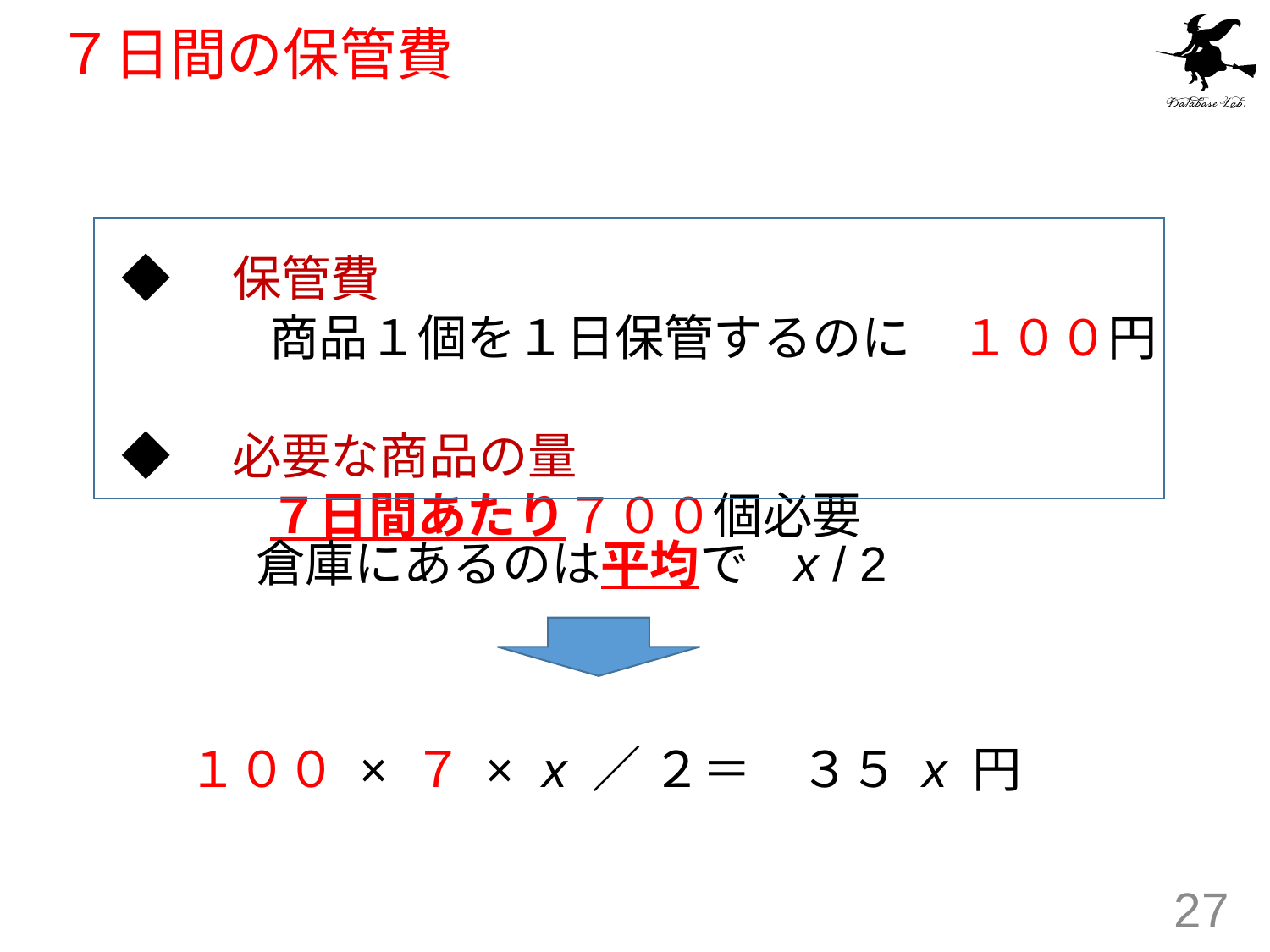

# ７日間の保管費

◆　保管費
　　　商品１個を１日保管するのに　１００円
◆　必要な商品の量
　　　７日間あたり７００個必要
倉庫にあるのは平均で   x / 2

１００ × ７ ×  x ／ ２＝　３５ x 円
27